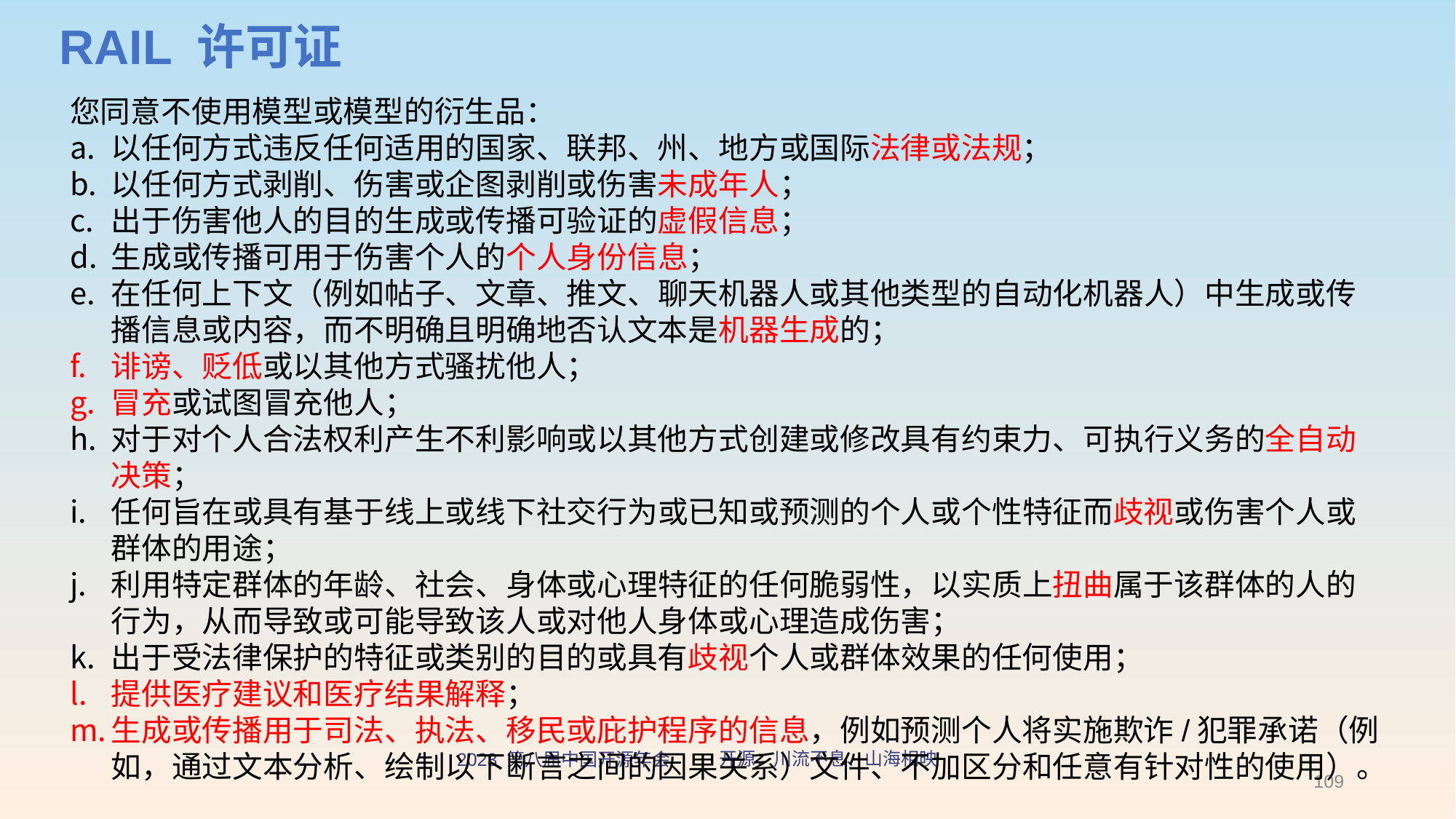

RAIL 许可证
您同意不使用模型或模型的衍生品：
以任何方式违反任何适用的国家、联邦、州、地方或国际法律或法规；
以任何方式剥削、伤害或企图剥削或伤害未成年人；
出于伤害他人的目的生成或传播可验证的虚假信息；
生成或传播可用于伤害个人的个人身份信息；
在任何上下文（例如帖子、文章、推文、聊天机器人或其他类型的自动化机器人）中生成或传播信息或内容，而不明确且明确地否认文本是机器生成的；
诽谤、贬低或以其他方式骚扰他人；
冒充或试图冒充他人；
对于对个人合法权利产生不利影响或以其他方式创建或修改具有约束力、可执行义务的全自动决策；
任何旨在或具有基于线上或线下社交行为或已知或预测的个人或个性特征而歧视或伤害个人或群体的用途；
利用特定群体的年龄、社会、身体或心理特征的任何脆弱性，以实质上扭曲属于该群体的人的行为，从而导致或可能导致该人或对他人身体或心理造成伤害；
出于受法律保护的特征或类别的目的或具有歧视个人或群体效果的任何使用；
提供医疗建议和医疗结果解释；
生成或传播用于司法、执法、移民或庇护程序的信息，例如预测个人将实施欺诈/犯罪承诺（例如，通过文本分析、绘制以下断言之间的因果关系）文件、不加区分和任意有针对性的使用）。
109